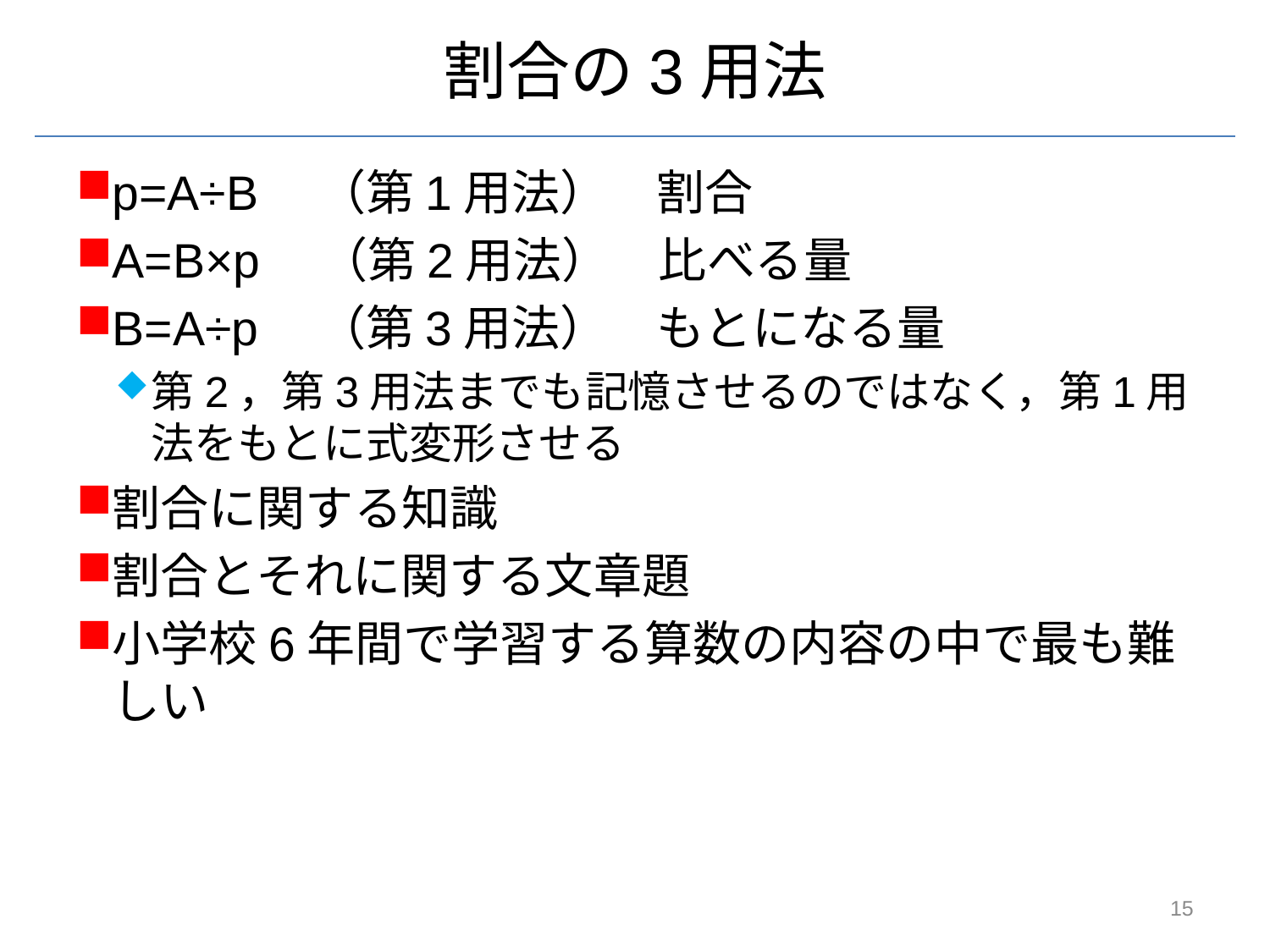

# 割合の3用法
p=A÷B　（第1用法）　割合
A=B×p　（第2用法）　比べる量
B=A÷p　（第3用法）　もとになる量
第2，第3用法までも記憶させるのではなく，第1用法をもとに式変形させる
割合に関する知識
割合とそれに関する文章題
小学校6年間で学習する算数の内容の中で最も難しい
15